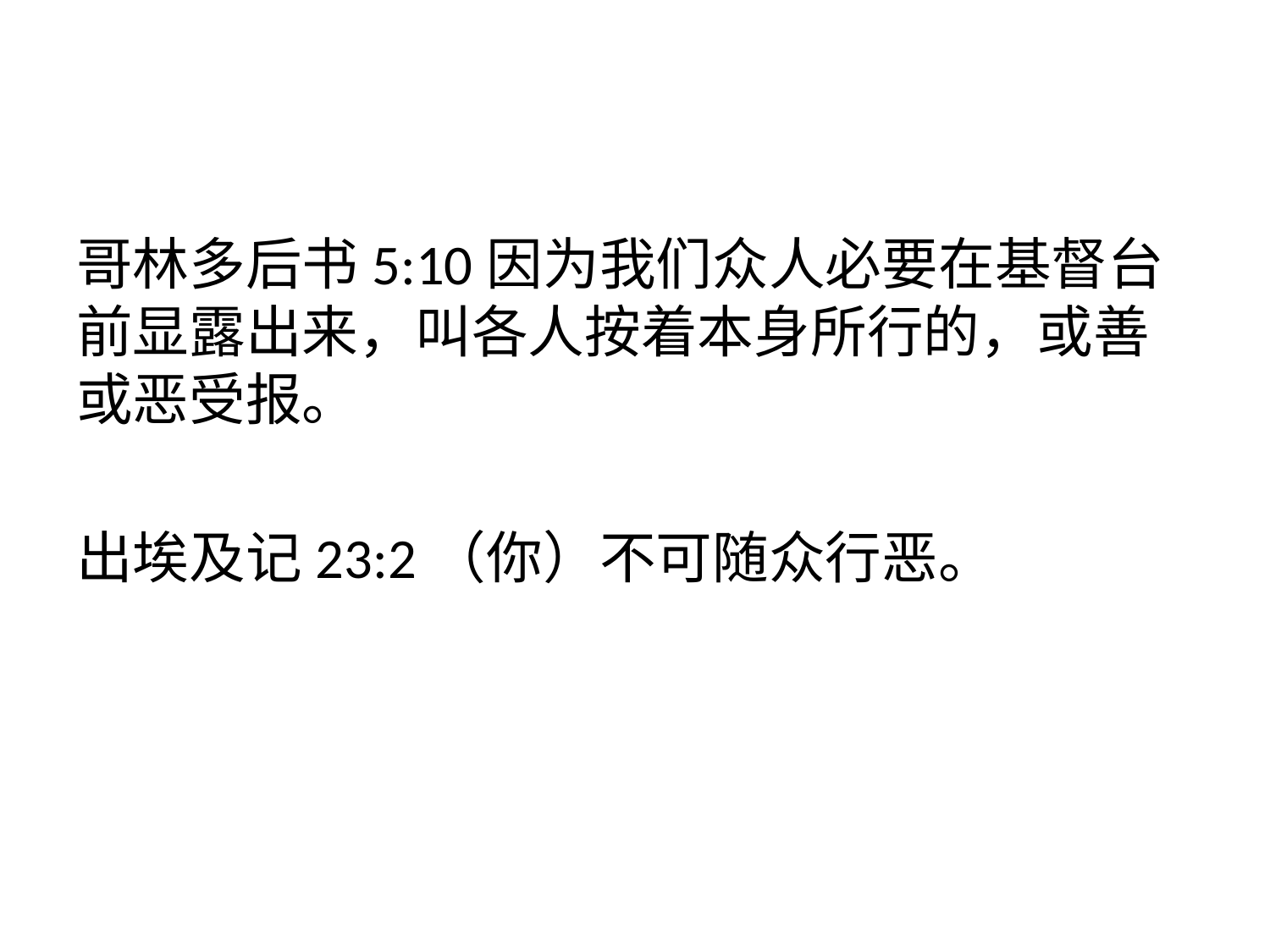

#
哥林多后书5:10因为我们众人必要在基督台前显露出来，叫各人按着本身所行的，或善或恶受报。

出埃及记23:2（你）不可随众行恶。